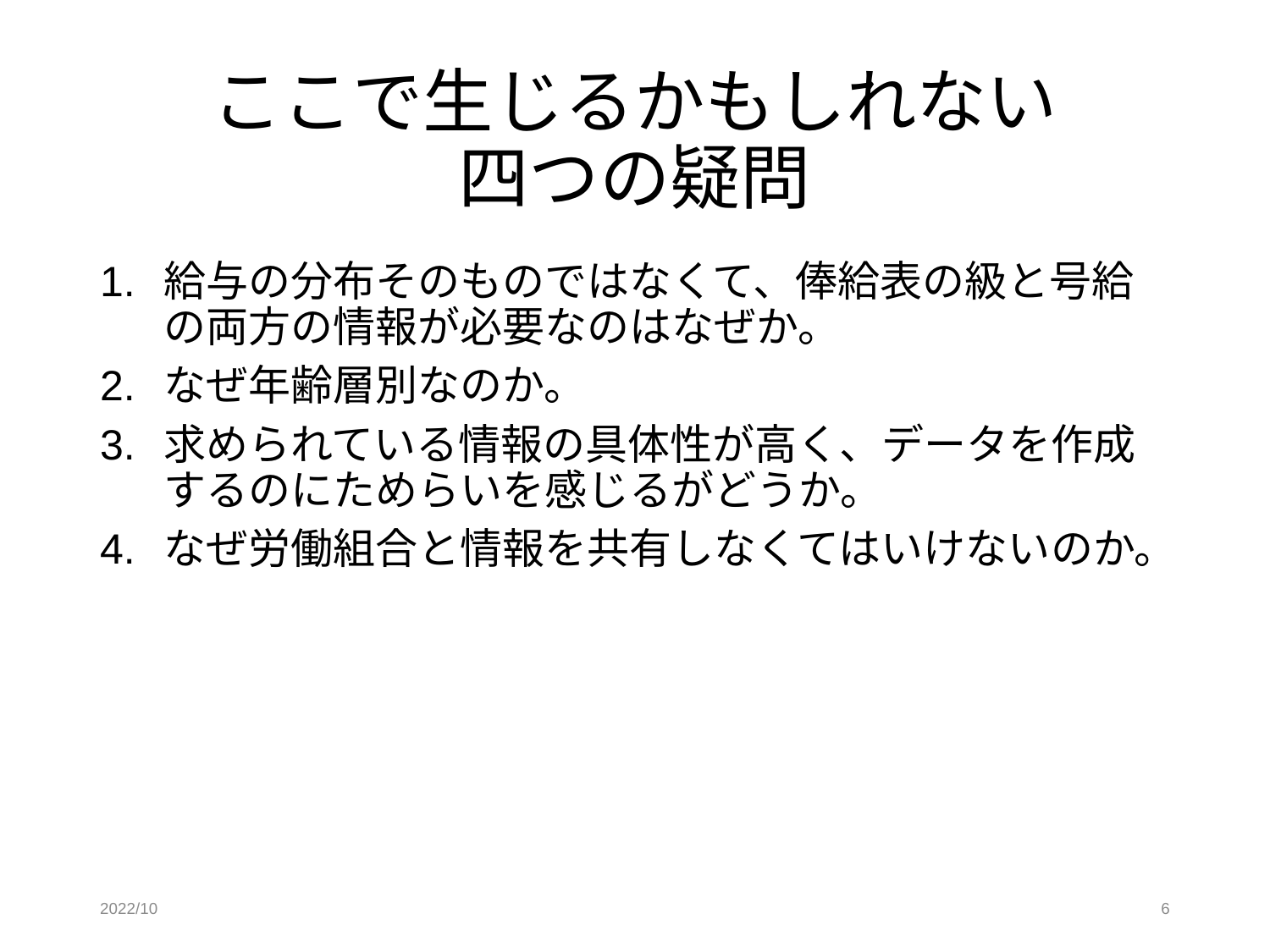

# ここで生じるかもしれない 四つの疑問
給与の分布そのものではなくて、俸給表の級と号給の両方の情報が必要なのはなぜか。
なぜ年齢層別なのか。
求められている情報の具体性が高く、データを作成するのにためらいを感じるがどうか。
なぜ労働組合と情報を共有しなくてはいけないのか。
2022/10
6